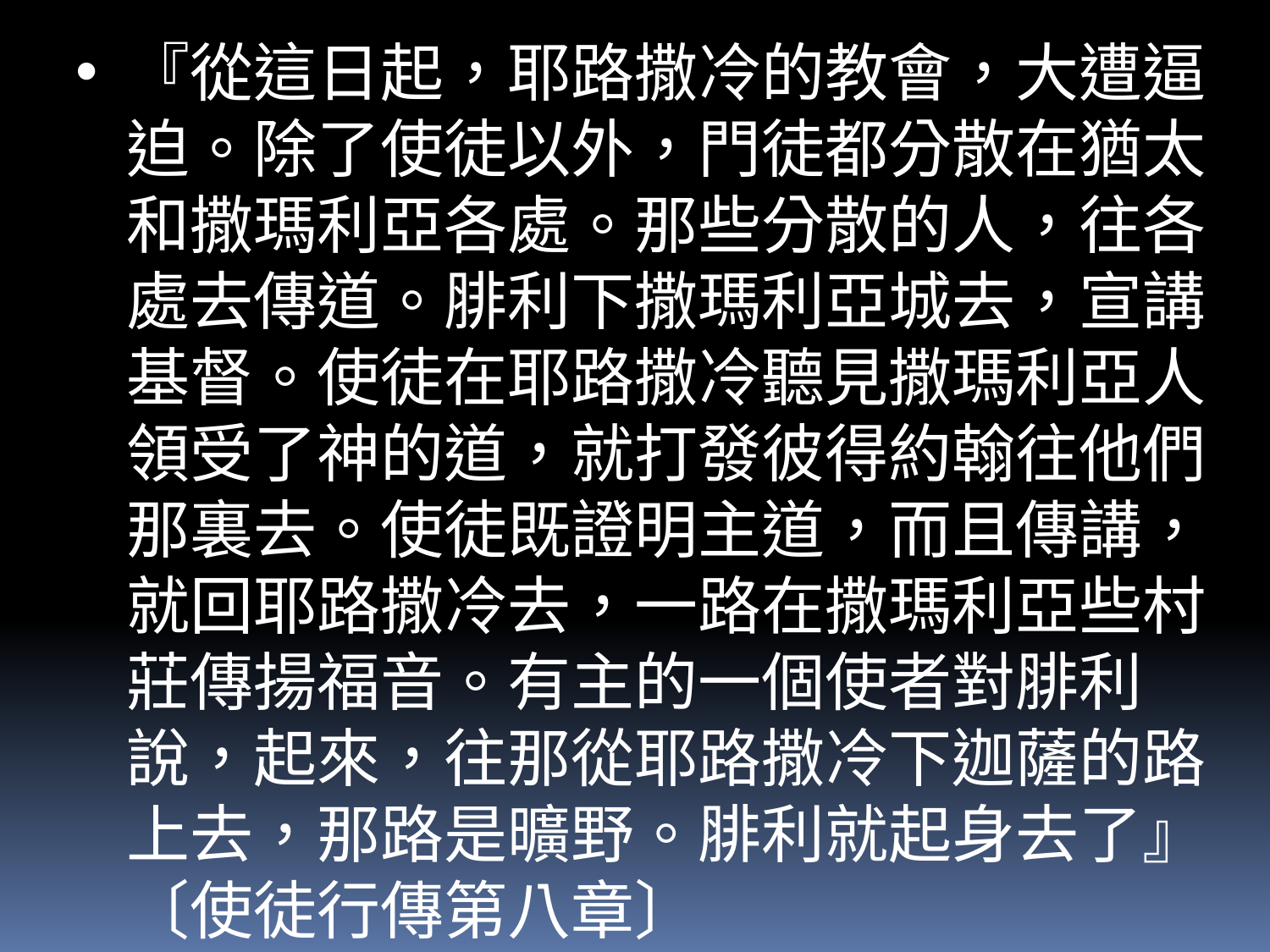

『從這日起，耶路撒冷的教會，大遭逼迫。除了使徒以外，門徒都分散在猶太和撒瑪利亞各處。那些分散的人，往各處去傳道。腓利下撒瑪利亞城去，宣講基督。使徒在耶路撒冷聽見撒瑪利亞人領受了神的道，就打發彼得約翰往他們那裏去。使徒既證明主道，而且傳講，就回耶路撒冷去，一路在撒瑪利亞些村莊傳揚福音。有主的一個使者對腓利說，起來，往那從耶路撒冷下迦薩的路上去，那路是曠野。腓利就起身去了』〔使徒行傳第八章〕